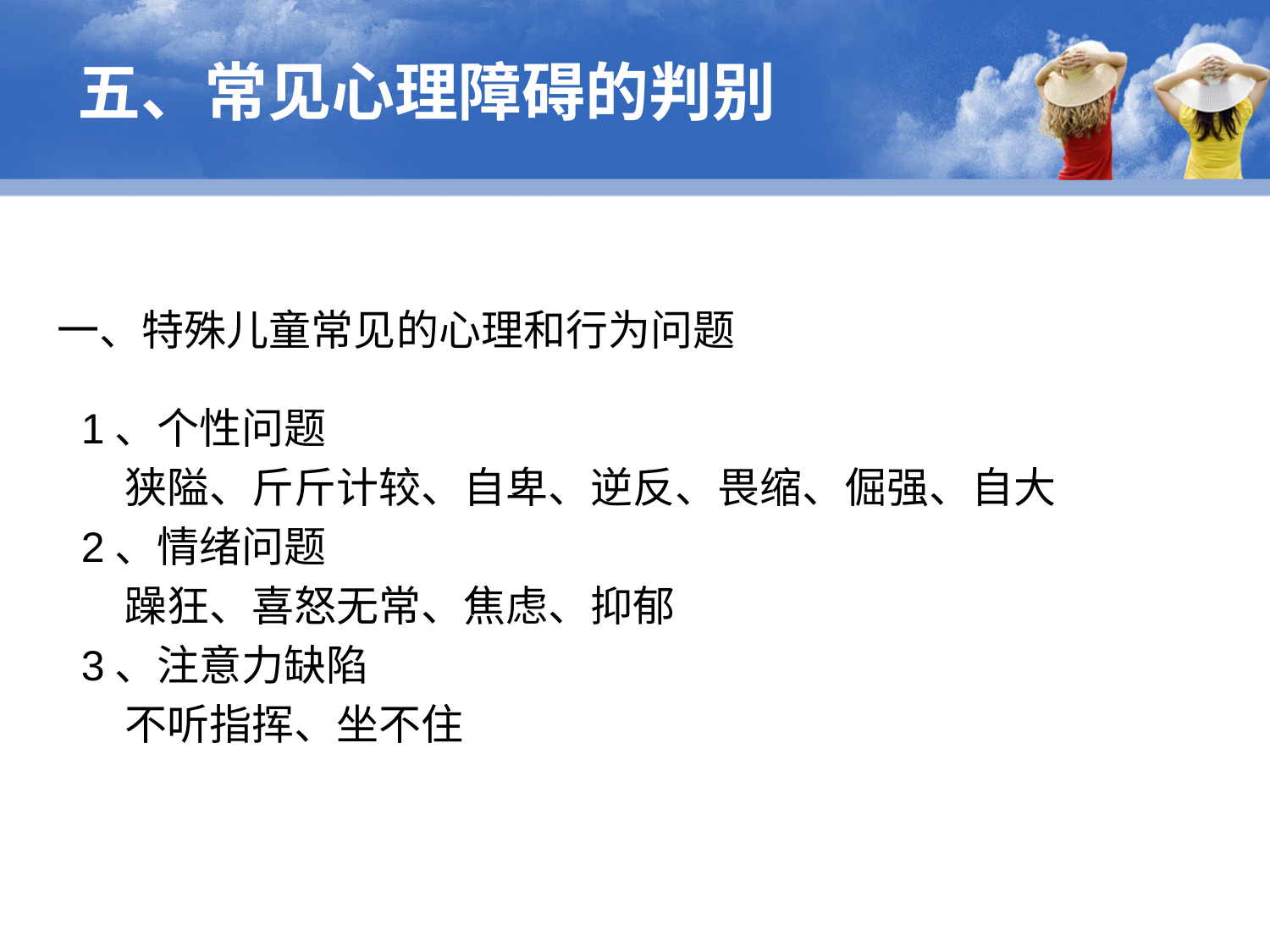

五、常见心理障碍的判别
一、特殊儿童常见的心理和行为问题

  1、个性问题
      狭隘、斤斤计较、自卑、逆反、畏缩、倔强、自大
  2、情绪问题
      躁狂、喜怒无常、焦虑、抑郁
  3、注意力缺陷
      不听指挥、坐不住